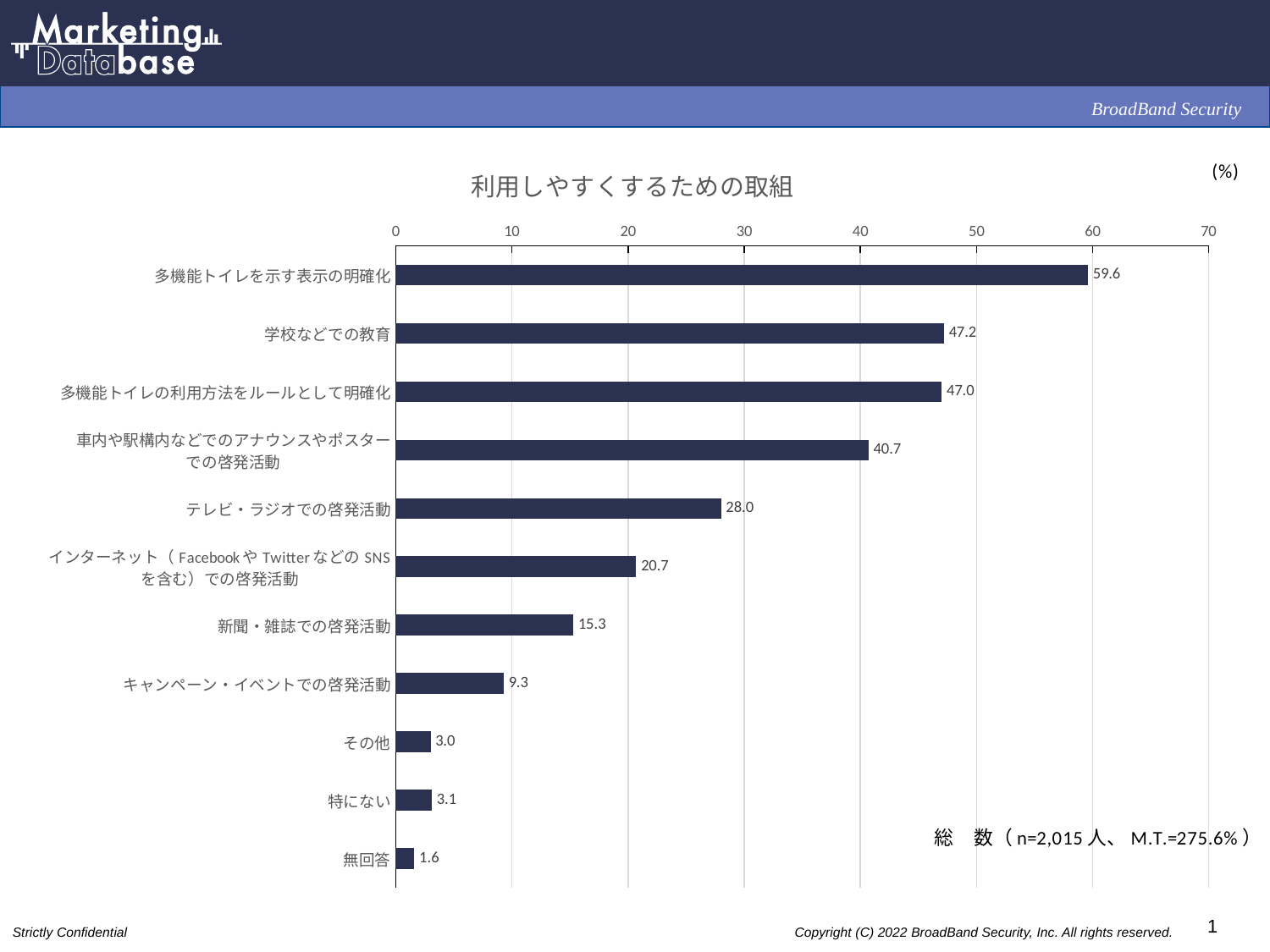

### Chart: 利用しやすくするための取組

| Category |  |
|---|---|
| 多機能トイレを示す表示の明確化 | 59.6 |
| 学校などでの教育 | 47.2 |
| 多機能トイレの利用方法をルールとして明確化 | 47.0 |
| 車内や駅構内などでのアナウンスやポスター
での啓発活動 | 40.7 |
| テレビ・ラジオでの啓発活動 | 28.0 |
| インターネット（FacebookやTwitterなどのSNS
を含む）での啓発活動 | 20.7 |
| 新聞・雑誌での啓発活動 | 15.3 |
| キャンペーン・イベントでの啓発活動 | 9.3 |
| その他 | 3.0 |
| 特にない | 3.1 |
| 無回答 | 1.6 |